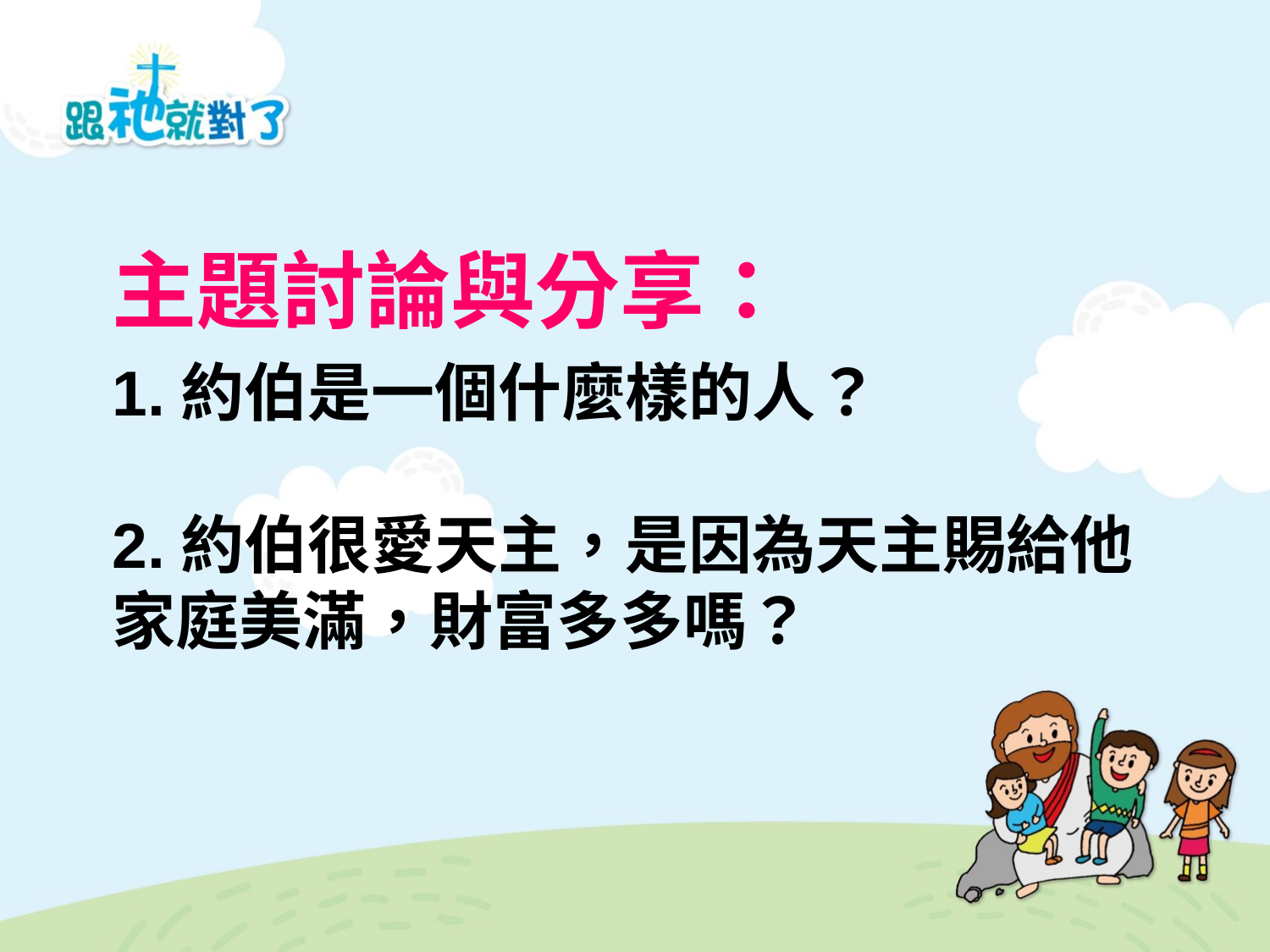

主題討論與分享：
1.約伯是一個什麼樣的人？

2.約伯很愛天主，是因為天主賜給他家庭美滿，財富多多嗎？